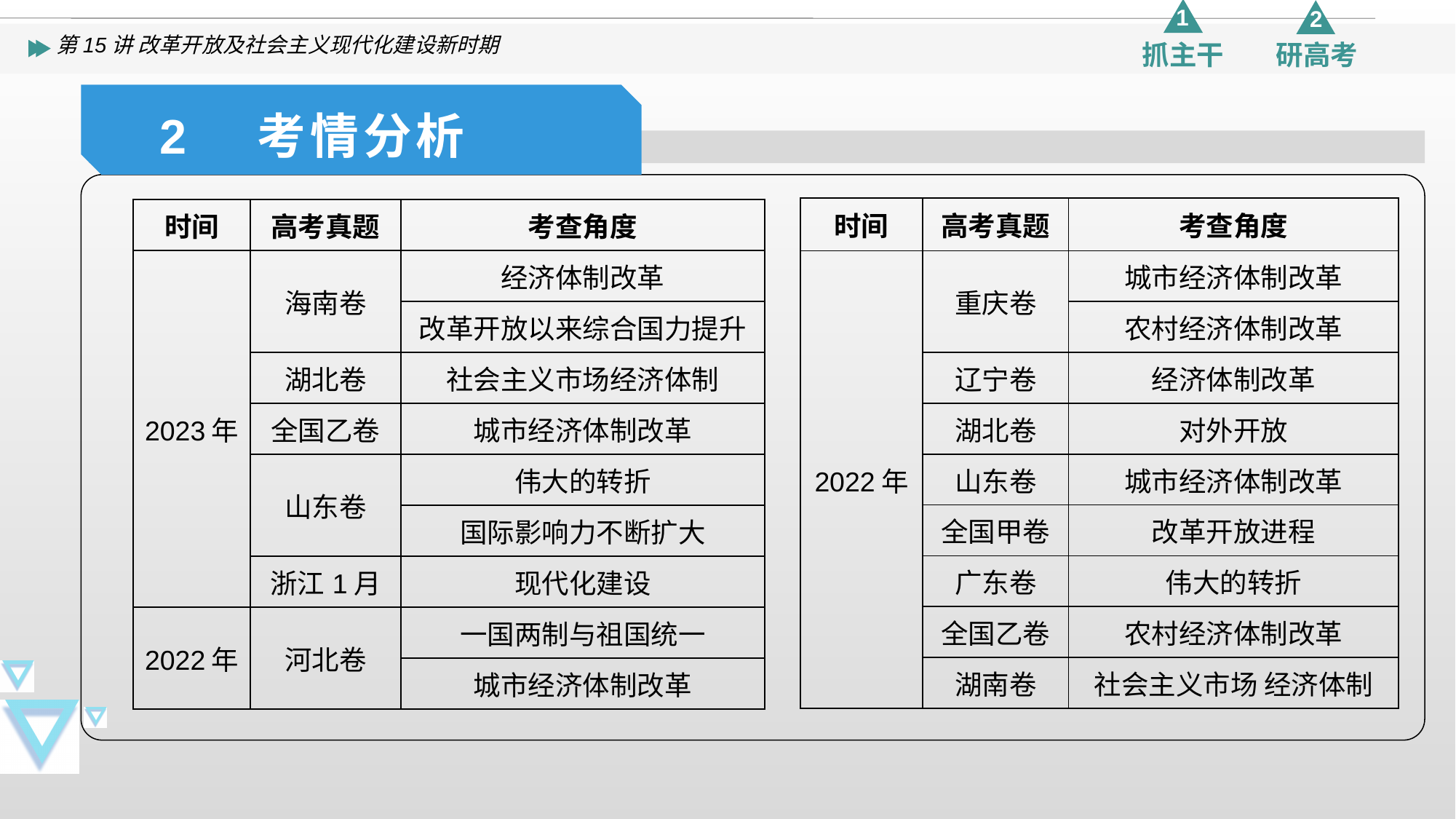

2   考情分析

| 时间 | 高考真题 | 考查角度 |
| --- | --- | --- |
| 2022年 | 重庆卷 | 城市经济体制改革 |
|  |  | 农村经济体制改革 |
|  | 辽宁卷 | 经济体制改革 |
|  | 湖北卷 | 对外开放 |
|  | 山东卷 | 城市经济体制改革 |
|  | 全国甲卷 | 改革开放进程 |
|  | 广东卷 | 伟大的转折 |
|  | 全国乙卷 | 农村经济体制改革 |
|  | 湖南卷 | 社会主义市场 经济体制 |
| 时间 | 高考真题 | 考查角度 |
| --- | --- | --- |
| 2023年 | 海南卷 | 经济体制改革 |
|  |  | 改革开放以来综合国力提升 |
|  | 湖北卷 | 社会主义市场经济体制 |
|  | 全国乙卷 | 城市经济体制改革 |
|  |  | 伟大的转折 |
|  | 山东卷 |  |
|  |  | 国际影响力不断扩大 |
|  | 浙江1月 | 现代化建设 |
| 2022年 |  |  |
|  | 河北卷 | 一国两制与祖国统一 |
|  |  | 城市经济体制改革 |